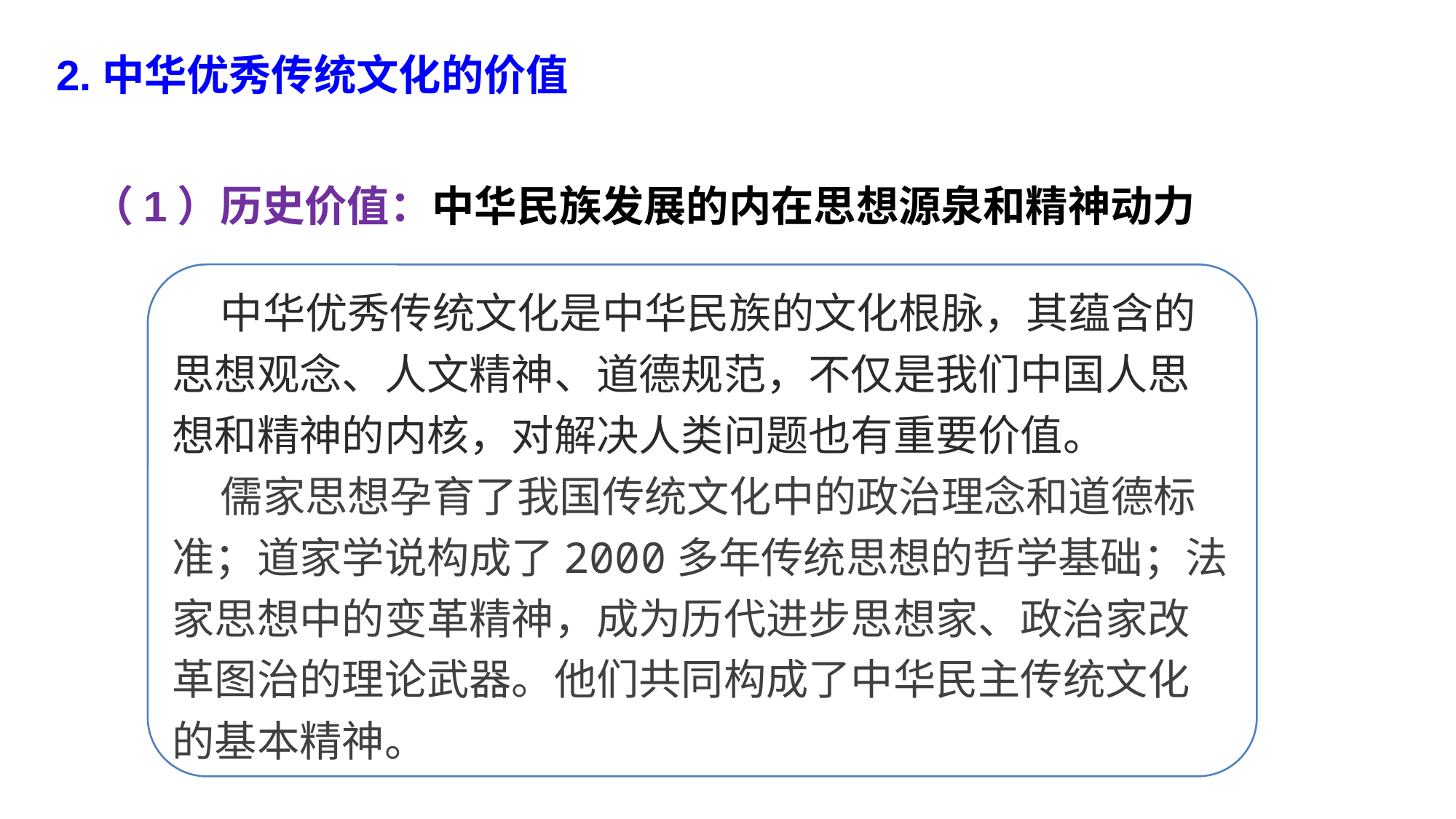

2.中华优秀传统文化的价值
（1）历史价值：中华民族发展的内在思想源泉和精神动力
    中华优秀传统文化是中华民族的文化根脉，其蕴含的思想观念、人文精神、道德规范，不仅是我们中国人思想和精神的内核，对解决人类问题也有重要价值。
    儒家思想孕育了我国传统文化中的政治理念和道德标准；道家学说构成了2000多年传统思想的哲学基础；法家思想中的变革精神，成为历代进步思想家、政治家改革图治的理论武器。他们共同构成了中华民主传统文化的基本精神。